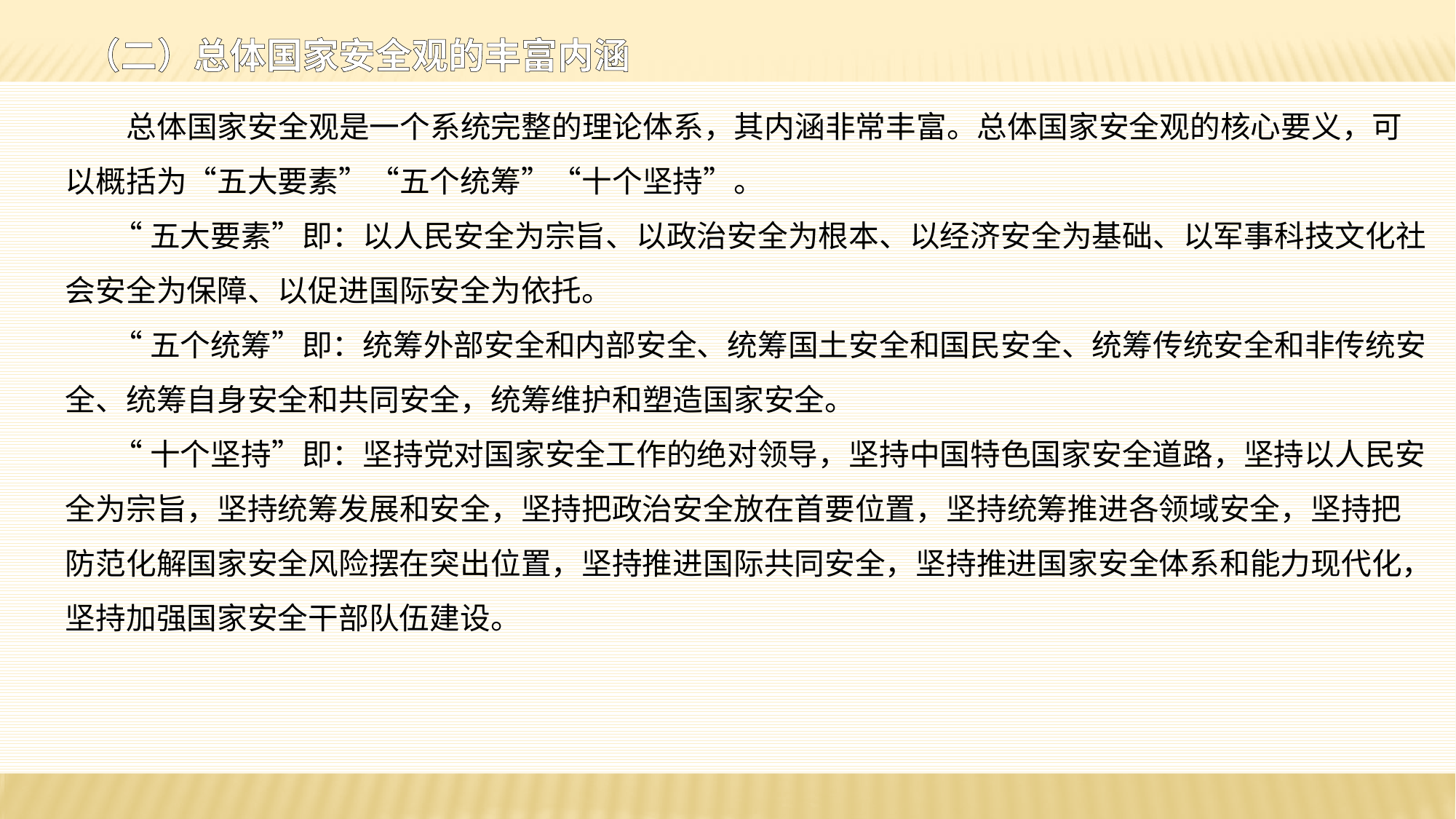

（二）总体国家安全观的丰富内涵

        总体国家安全观是一个系统完整的理论体系，其内涵非常丰富。总体国家安全观的核心要义，可以概括为“五大要素”“五个统筹”“十个坚持”。
       “五大要素”即：以人民安全为宗旨、以政治安全为根本、以经济安全为基础、以军事科技文化社会安全为保障、以促进国际安全为依托。
       “五个统筹”即：统筹外部安全和内部安全、统筹国土安全和国民安全、统筹传统安全和非传统安全、统筹自身安全和共同安全，统筹维护和塑造国家安全。
       “十个坚持”即：坚持党对国家安全工作的绝对领导，坚持中国特色国家安全道路，坚持以人民安全为宗旨，坚持统筹发展和安全，坚持把政治安全放在首要位置，坚持统筹推进各领域安全，坚持把防范化解国家安全风险摆在突出位置，坚持推进国际共同安全，坚持推进国家安全体系和能力现代化，坚持加强国家安全干部队伍建设。